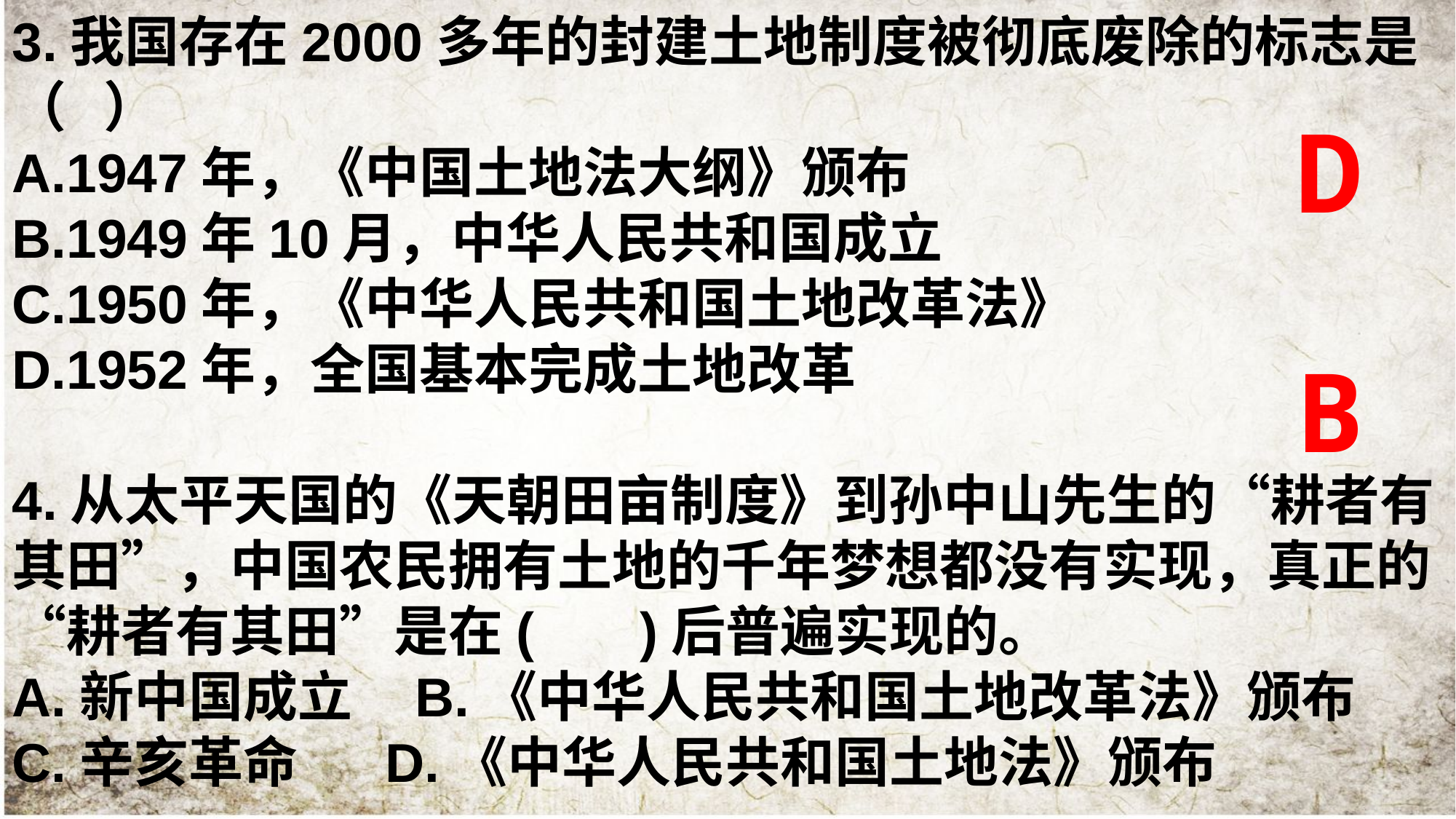

3.我国存在2000多年的封建土地制度被彻底废除的标志是（   ）
A.1947年，《中国土地法大纲》颁布
B.1949年10月，中华人民共和国成立
C.1950年，《中华人民共和国土地改革法》
D.1952年，全国基本完成土地改革

4.从太平天国的《天朝田亩制度》到孙中山先生的“耕者有其田”，中国农民拥有土地的千年梦想都没有实现，真正的“耕者有其田”是在(       )后普遍实现的。
A.新中国成立    B.《中华人民共和国土地改革法》颁布
C.辛亥革命      D.《中华人民共和国土地法》颁布
D
B